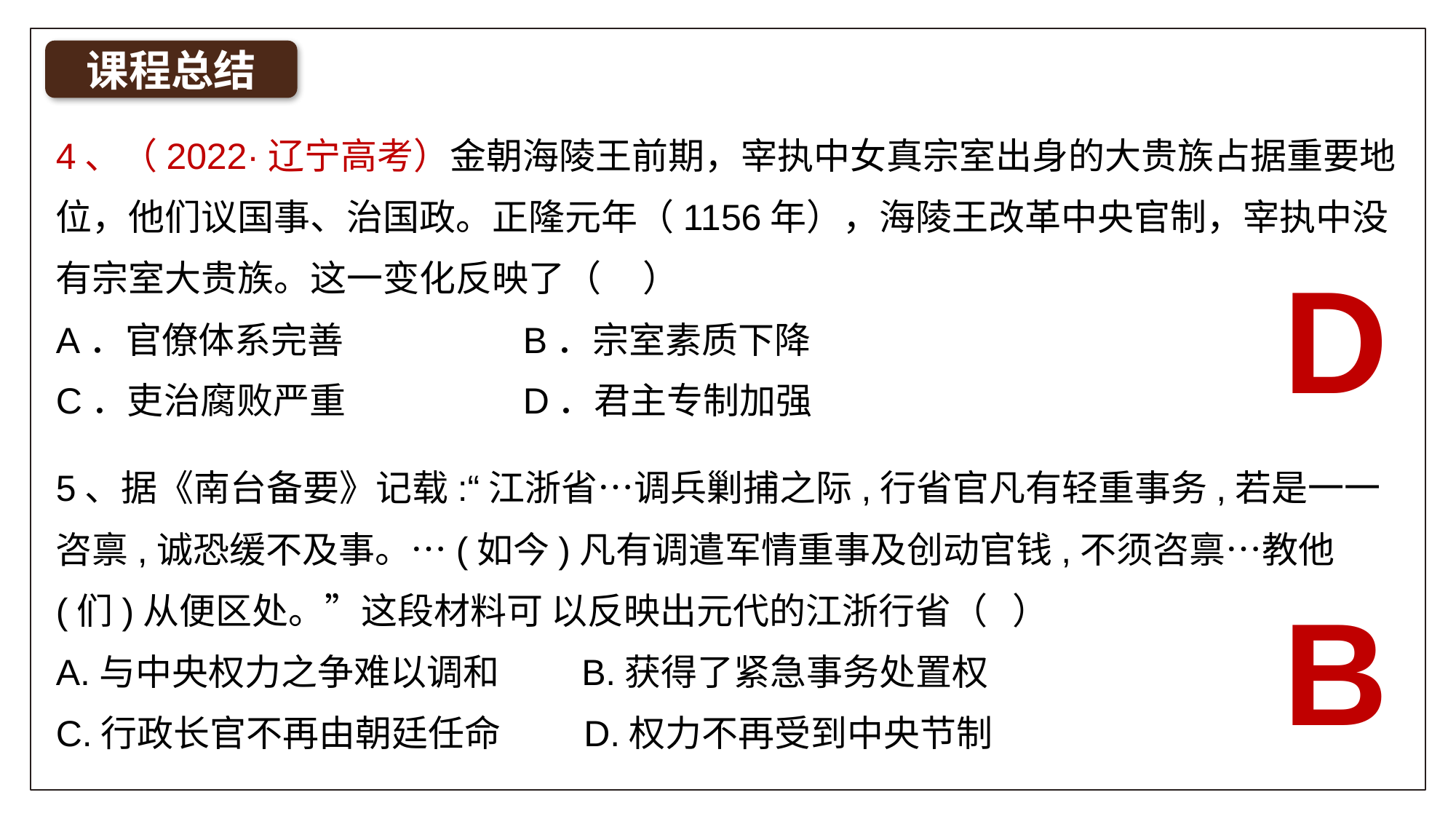

课程总结
4、（2022·辽宁高考）金朝海陵王前期，宰执中女真宗室出身的大贵族占据重要地位，他们议国事、治国政。正隆元年（1156年），海陵王改革中央官制，宰执中没有宗室大贵族。这一变化反映了（     ）
A．官僚体系完善	                B．宗室素质下降
C．吏治腐败严重	                D．君主专制加强
D
5、据《南台备要》记载:“江浙省…调兵剿捕之际,行省官凡有轻重事务,若是一一咨禀,诚恐缓不及事。…(如今)凡有调遣军情重事及创动官钱,不须咨禀…教他(们)从便区处。”这段材料可 以反映出元代的江浙行省（   ）
A.与中央权力之争难以调和         B.获得了紧急事务处置权
C.行政长官不再由朝廷任命         D.权力不再受到中央节制
B